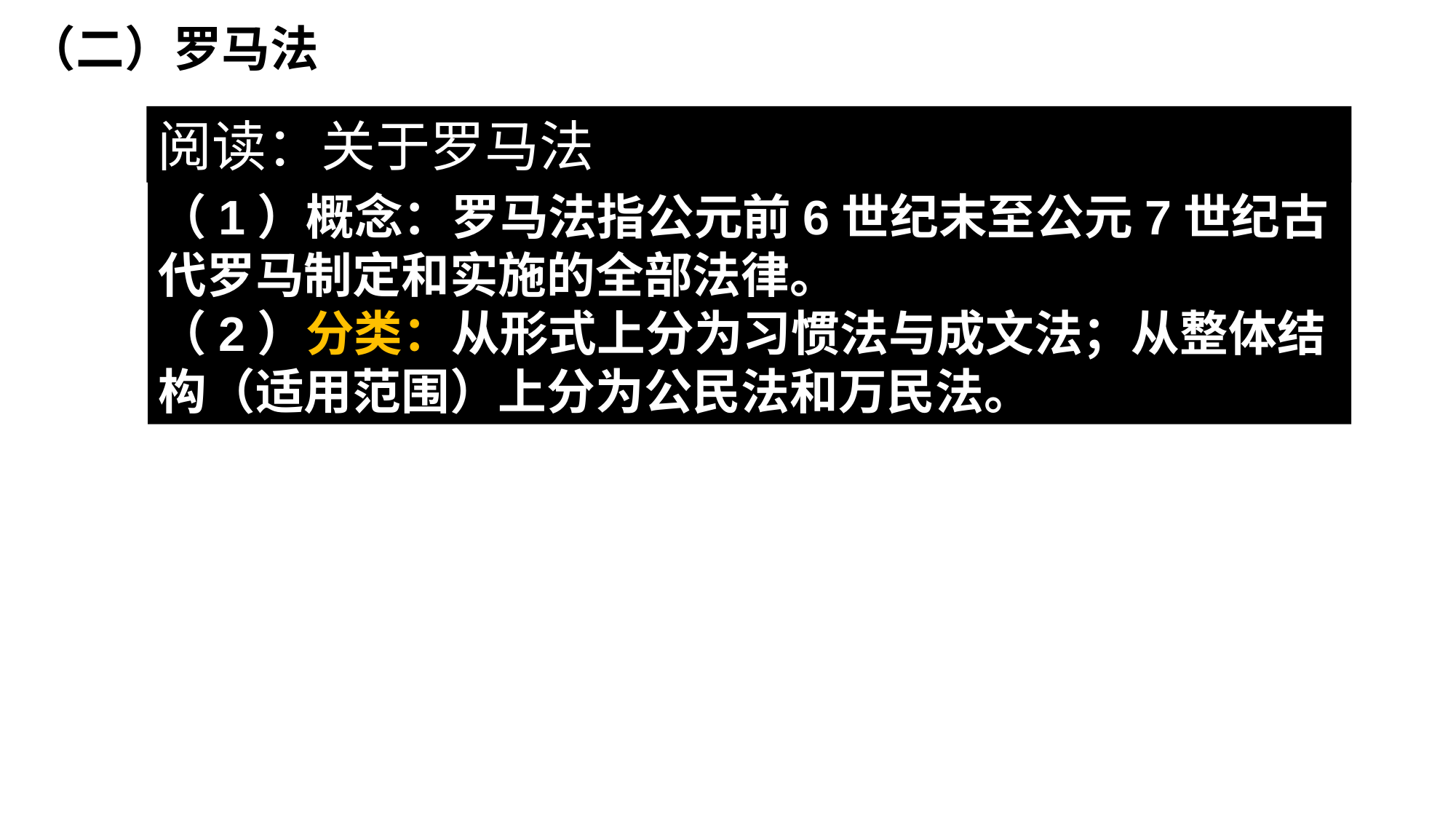

（二）罗马法
阅读：关于罗马法
（1）概念：罗马法指公元前6世纪末至公元7世纪古代罗马制定和实施的全部法律。
（2）分类：从形式上分为习惯法与成文法；从整体结构（适用范围）上分为公民法和万民法。